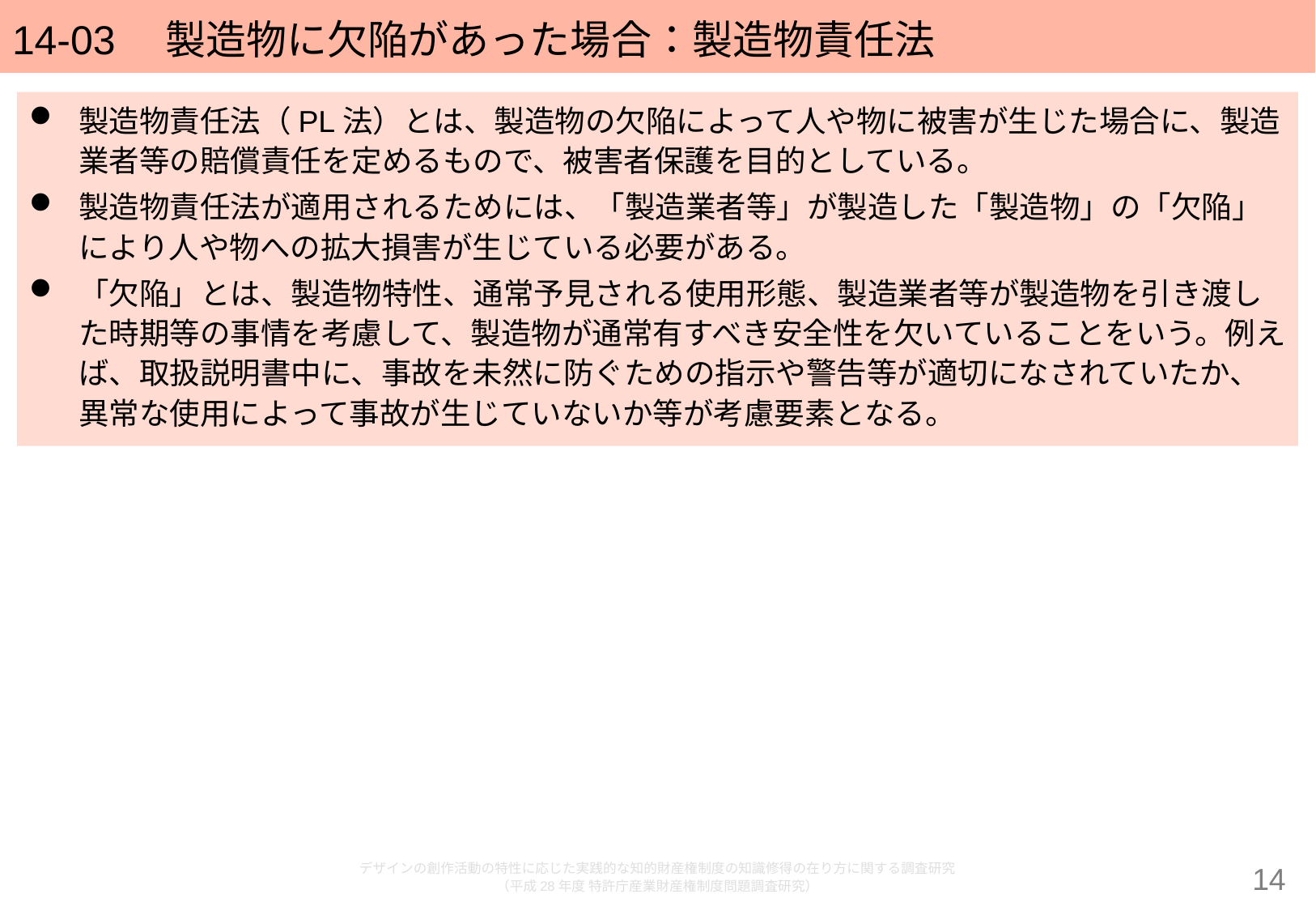

# 14-03　製造物に欠陥があった場合：製造物責任法
製造物責任法（PL法）とは、製造物の欠陥によって人や物に被害が生じた場合に、製造業者等の賠償責任を定めるもので、被害者保護を目的としている。
製造物責任法が適用されるためには、「製造業者等」が製造した「製造物」の「欠陥」により人や物への拡大損害が生じている必要がある。
「欠陥」とは、製造物特性、通常予見される使用形態、製造業者等が製造物を引き渡した時期等の事情を考慮して、製造物が通常有すべき安全性を欠いていることをいう。例えば、取扱説明書中に、事故を未然に防ぐための指示や警告等が適切になされていたか、異常な使用によって事故が生じていないか等が考慮要素となる。
デザインの創作活動の特性に応じた実践的な知的財産権制度の知識修得の在り方に関する調査研究
（平成28年度 特許庁産業財産権制度問題調査研究）
14